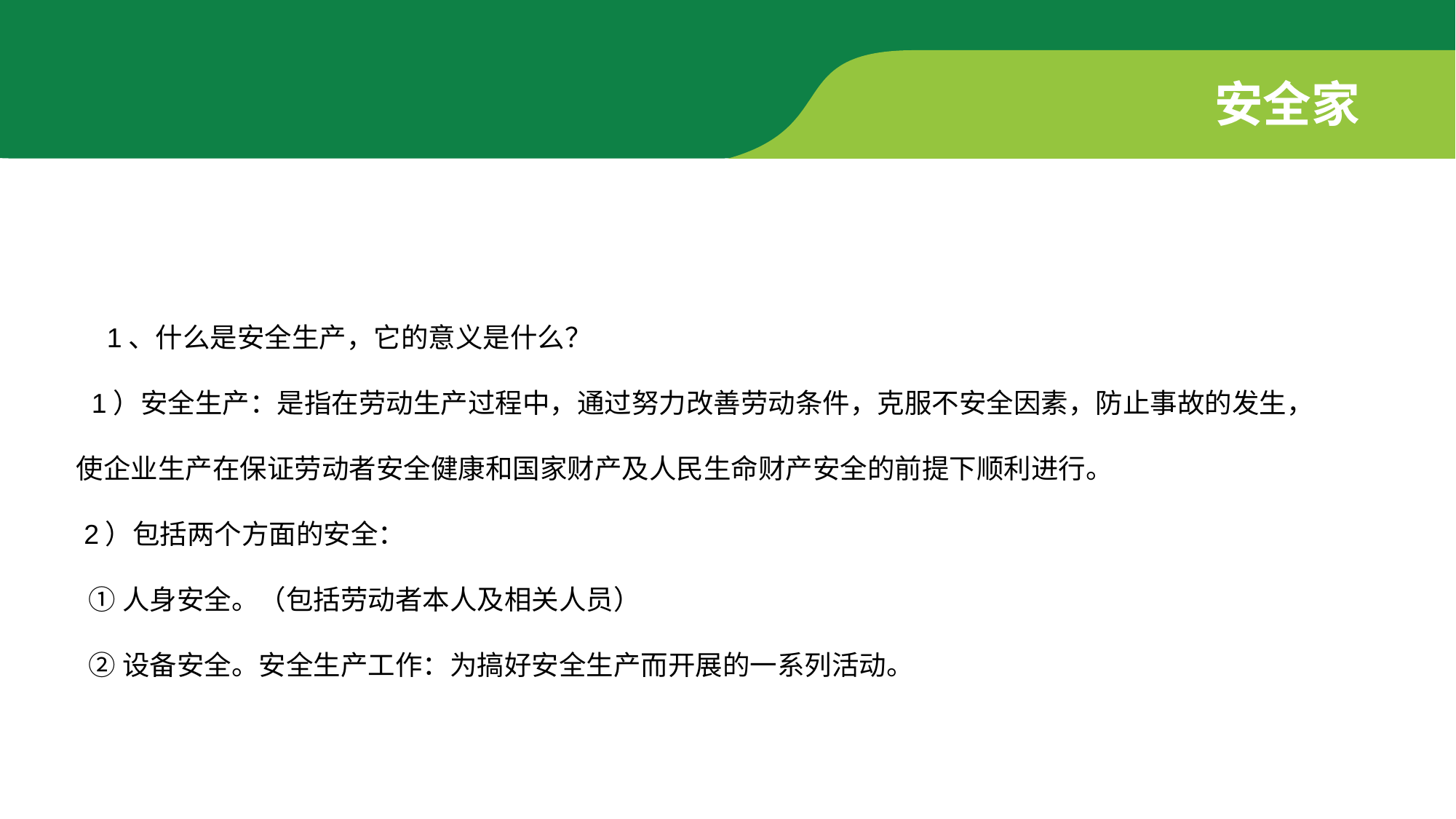

安全家

    1、什么是安全生产，它的意义是什么？
  1）安全生产：是指在劳动生产过程中，通过努力改善劳动条件，克服不安全因素，防止事故的发生，
使企业生产在保证劳动者安全健康和国家财产及人民生命财产安全的前提下顺利进行。
 2）包括两个方面的安全：
  ①人身安全。（包括劳动者本人及相关人员）
  ②设备安全。安全生产工作：为搞好安全生产而开展的一系列活动。